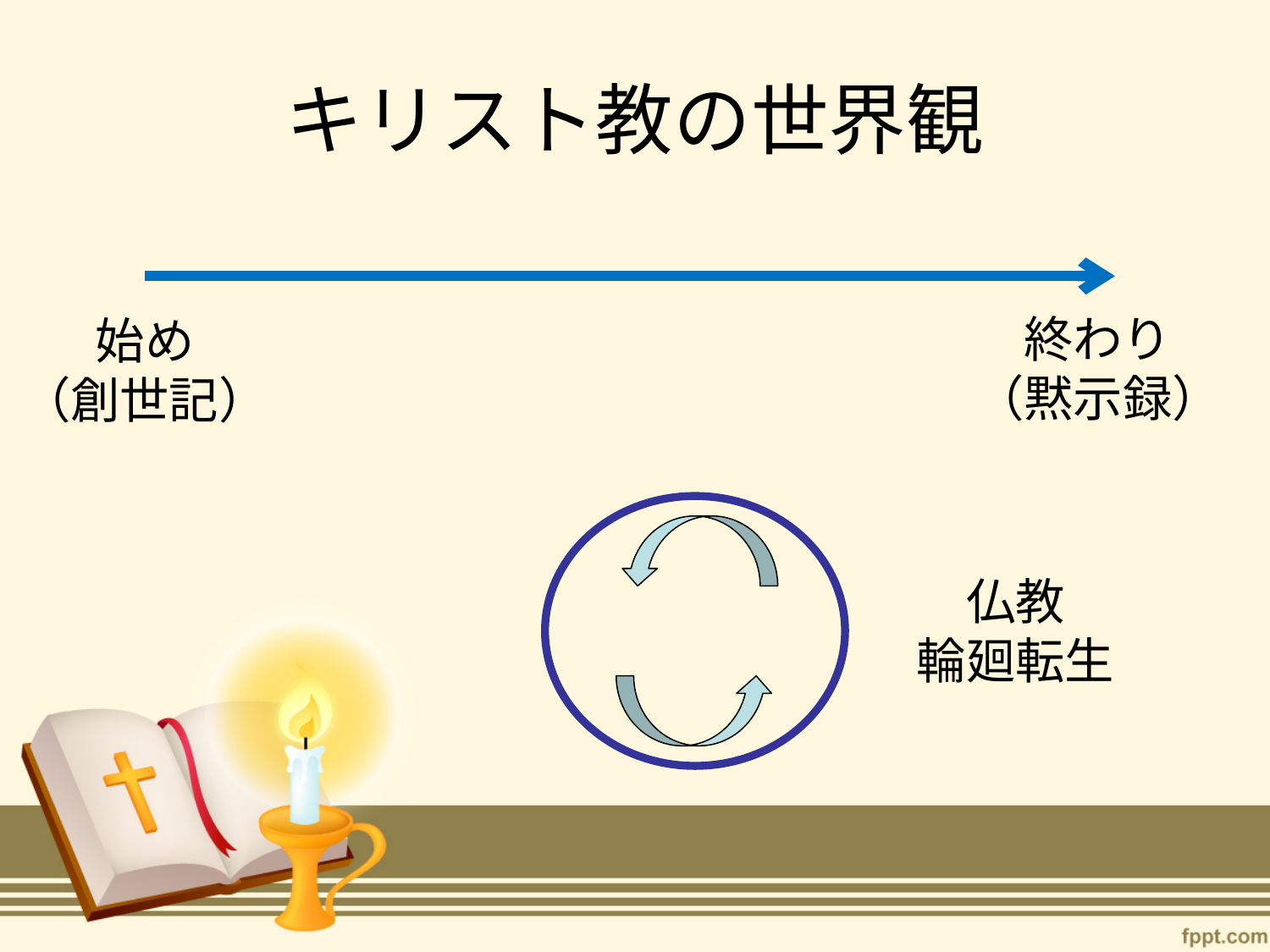

# キリスト教の世界観
終わり
（黙示録）
始め
（創世記）

仏教
輪廻転生